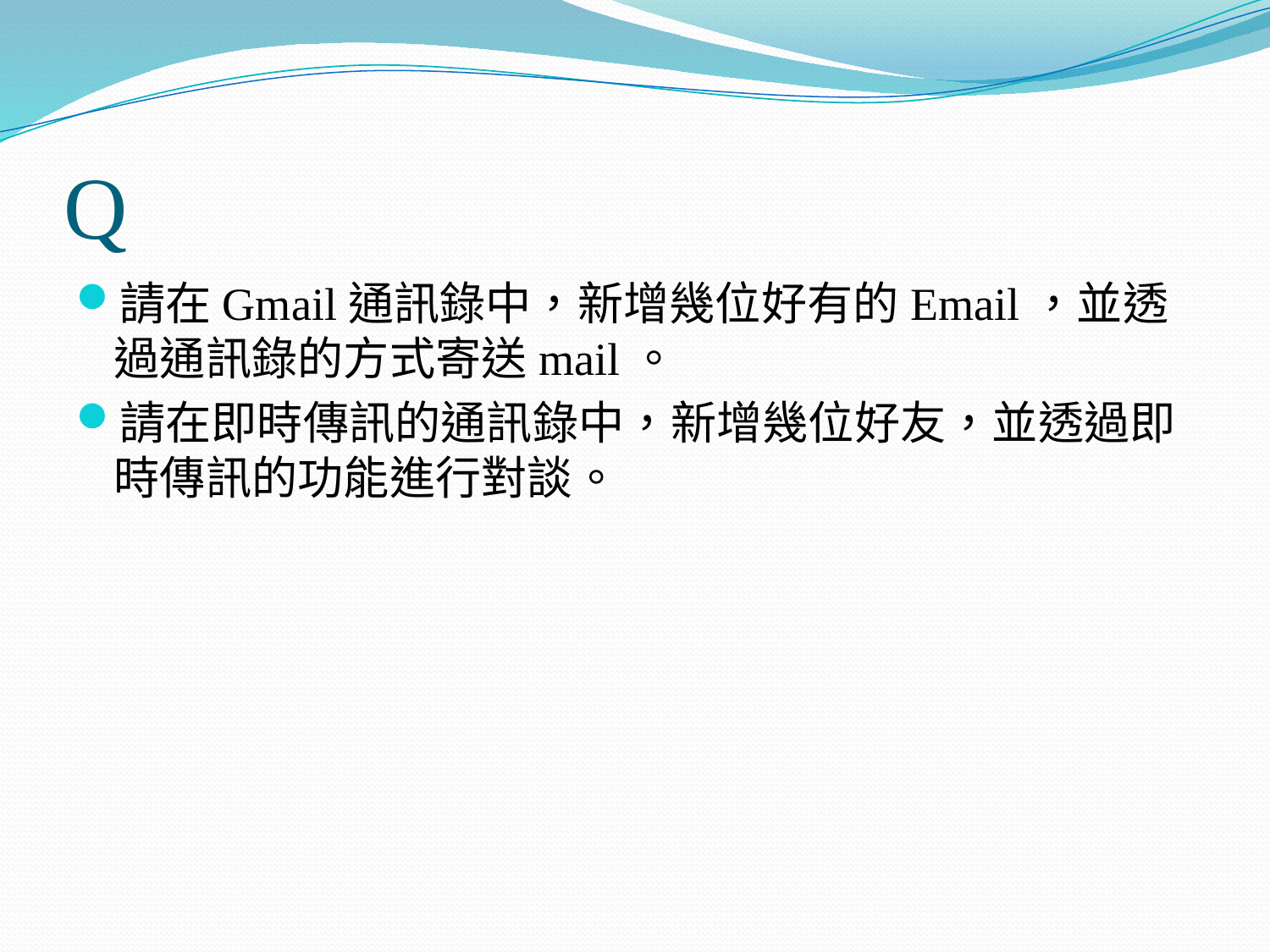

# Q
請在Gmail通訊錄中，新增幾位好有的Email，並透過通訊錄的方式寄送mail。
請在即時傳訊的通訊錄中，新增幾位好友，並透過即時傳訊的功能進行對談。